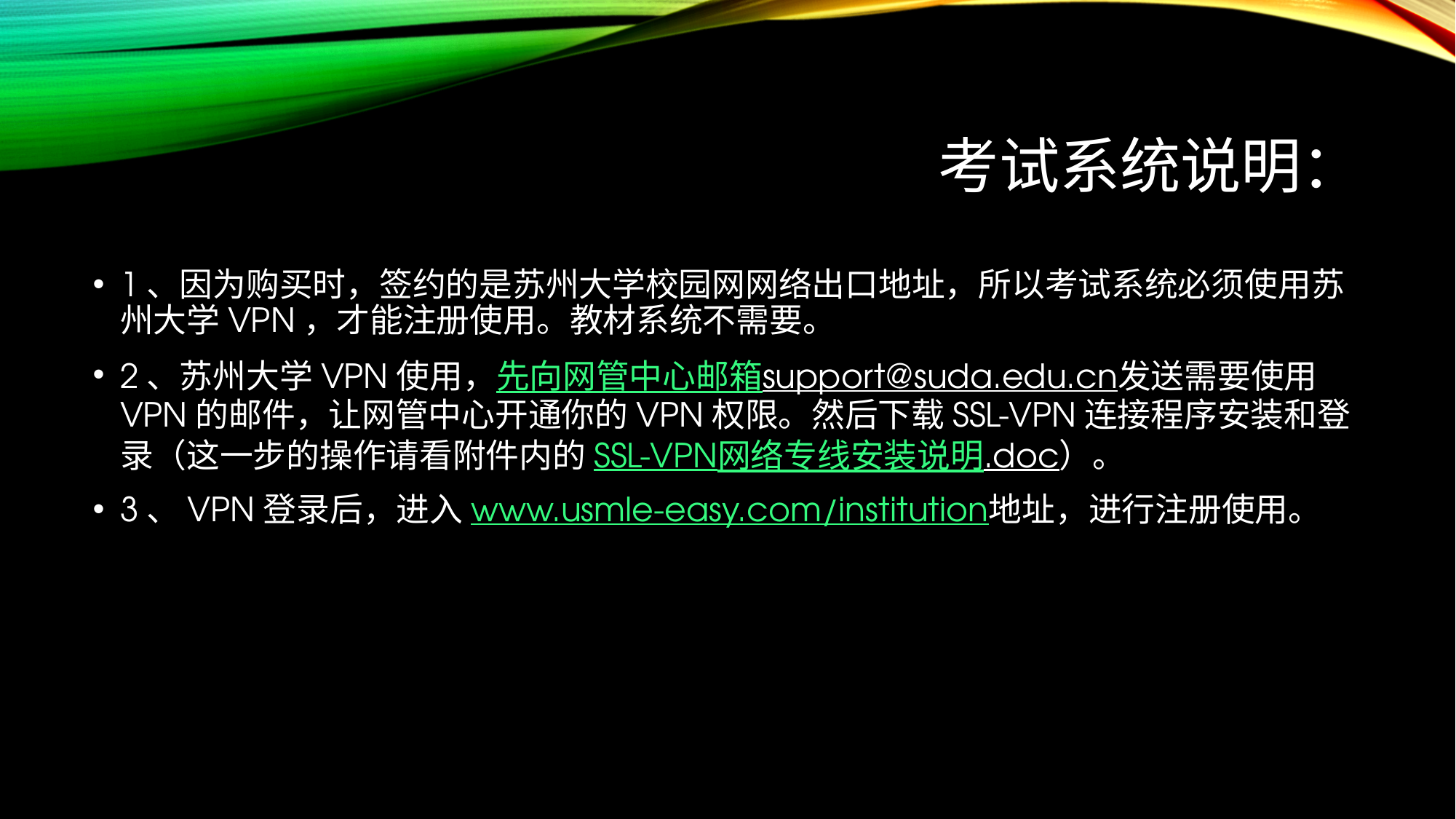

# 考试系统说明：
1、因为购买时，签约的是苏州大学校园网网络出口地址，所以考试系统必须使用苏州大学VPN，才能注册使用。教材系统不需要。
2、苏州大学VPN使用，先向网管中心邮箱support@suda.edu.cn发送需要使用VPN的邮件，让网管中心开通你的VPN权限。然后下载SSL-VPN连接程序安装和登录（这一步的操作请看附件内的SSL-VPN网络专线安装说明.doc）。
3、VPN登录后，进入www.usmle-easy.com/institution地址，进行注册使用。